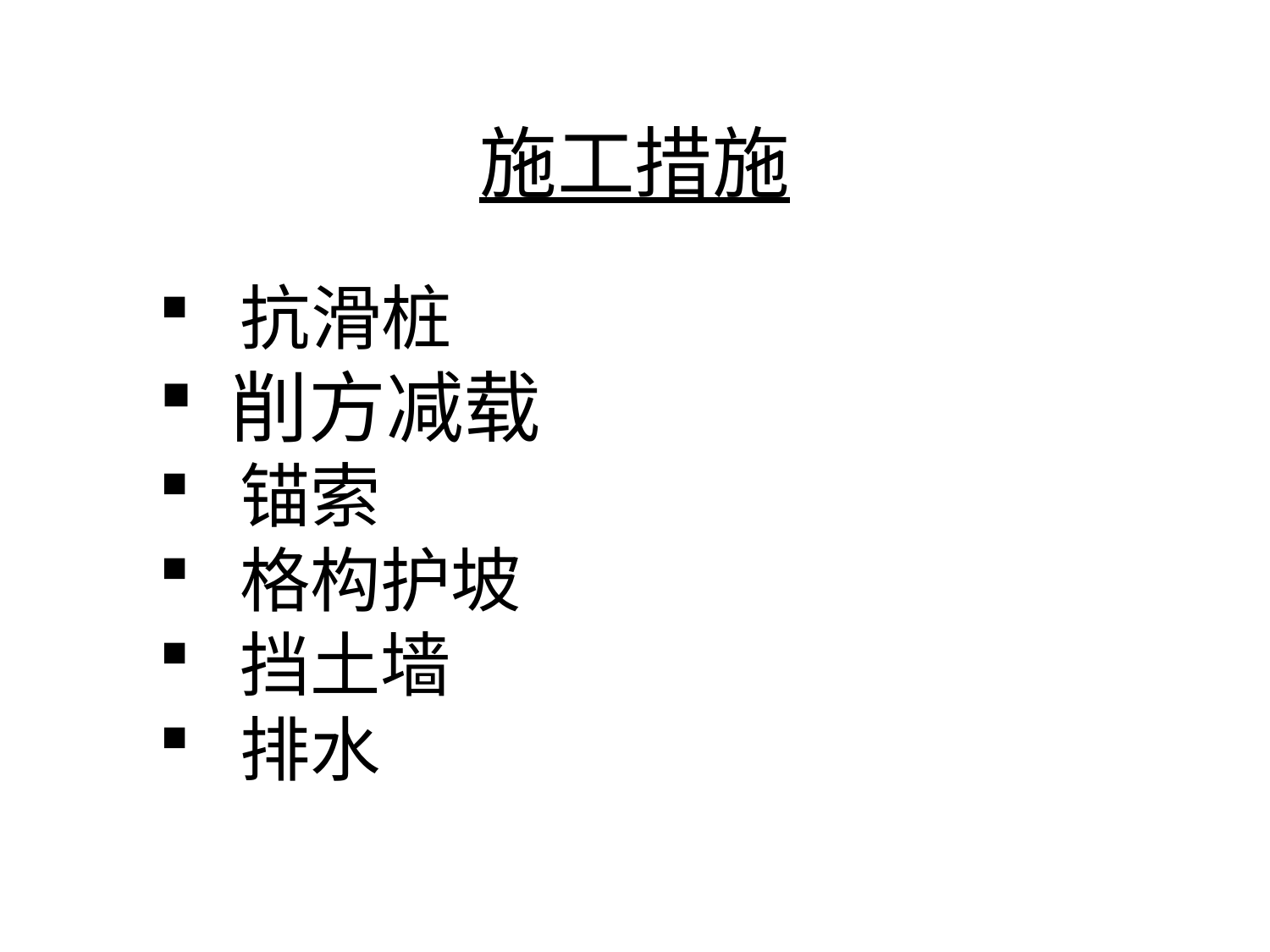

# 施工措施
  抗滑桩
 削方减载
  锚索
  格构护坡
  挡土墙
  排水